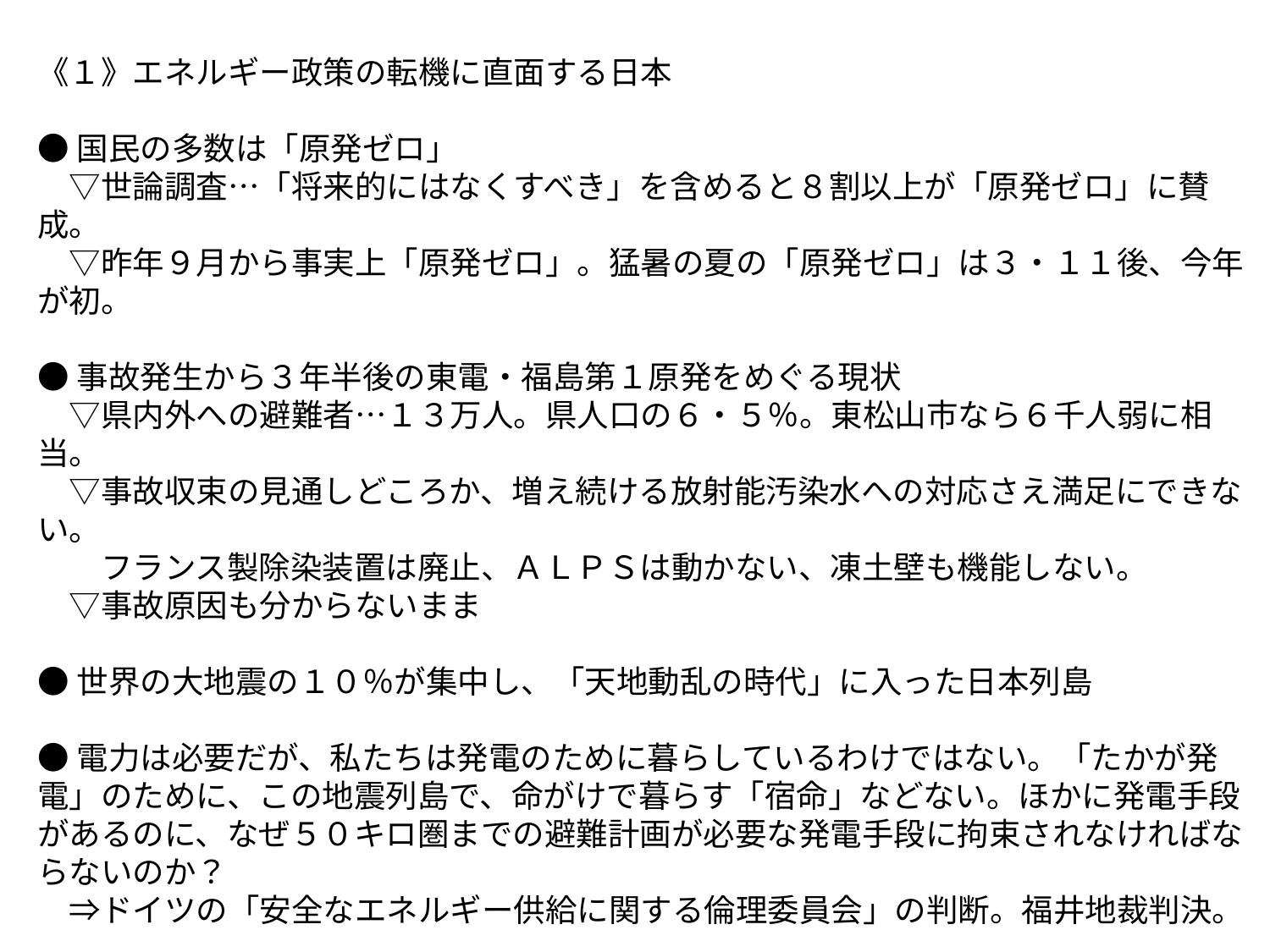

《１》エネルギー政策の転機に直面する日本

●国民の多数は「原発ゼロ」
　▽世論調査…「将来的にはなくすべき」を含めると８割以上が「原発ゼロ」に賛成。
　▽昨年９月から事実上「原発ゼロ」。猛暑の夏の「原発ゼロ」は３・１１後、今年が初。

●事故発生から３年半後の東電・福島第１原発をめぐる現状
　▽県内外への避難者…１３万人。県人口の６・５％。東松山市なら６千人弱に相当。
　▽事故収束の見通しどころか、増え続ける放射能汚染水への対応さえ満足にできない。
　　フランス製除染装置は廃止、ＡＬＰＳは動かない、凍土壁も機能しない。
　▽事故原因も分からないまま

●世界の大地震の１０％が集中し、「天地動乱の時代」に入った日本列島

●電力は必要だが、私たちは発電のために暮らしているわけではない。「たかが発電」のために、この地震列島で、命がけで暮らす「宿命」などない。ほかに発電手段があるのに、なぜ５０キロ圏までの避難計画が必要な発電手段に拘束されなければならないのか？
　⇒ドイツの「安全なエネルギー供給に関する倫理委員会」の判断。福井地裁判決。